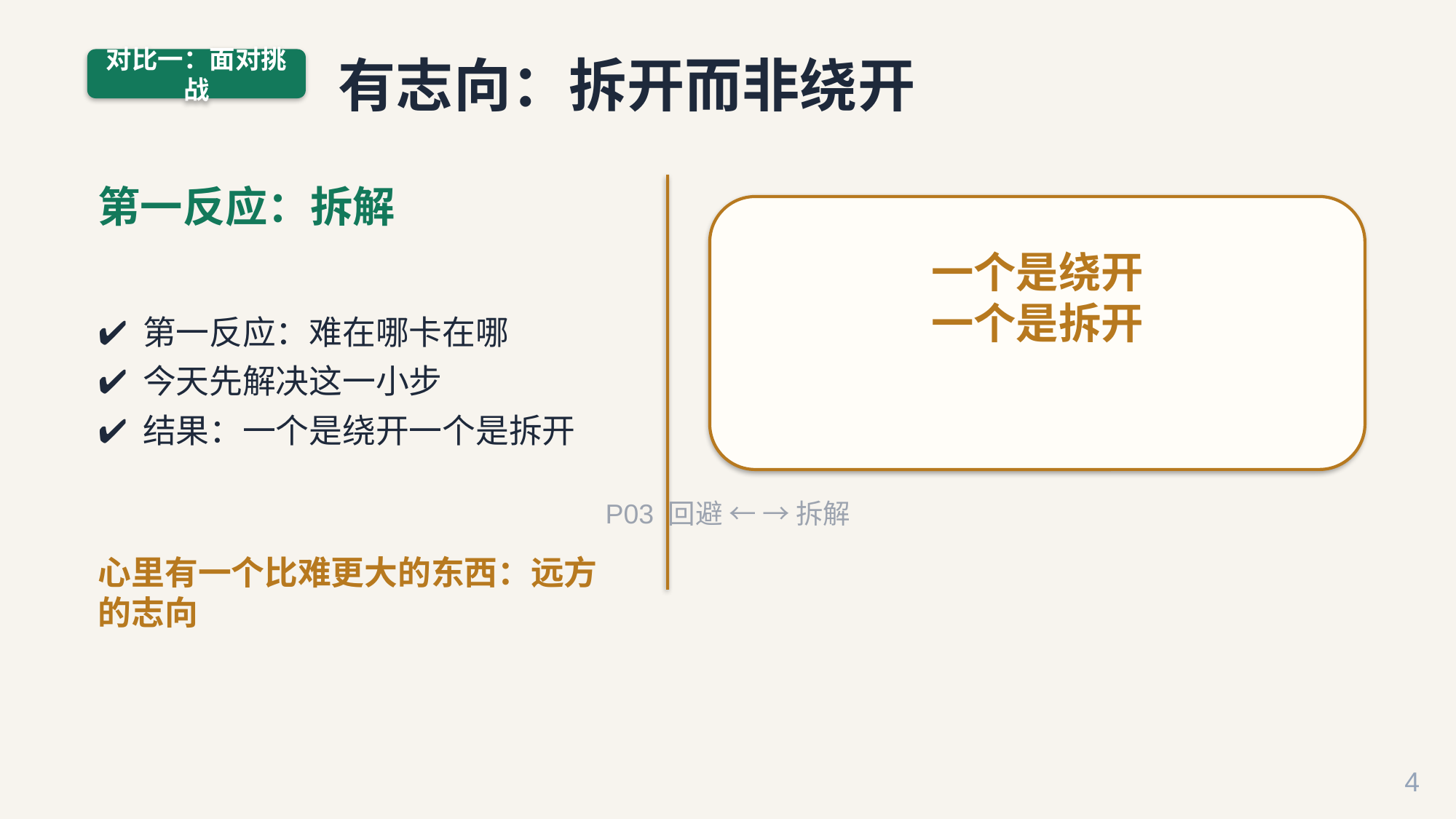

有志向：拆开而非绕开
对比一：面对挑战
第一反应：拆解

一个是绕开
一个是拆开
✔ 第一反应：难在哪卡在哪
✔ 今天先解决这一小步
✔ 结果：一个是绕开一个是拆开
P03 回避 ← → 拆解
心里有一个比难更大的东西：远方的志向
4